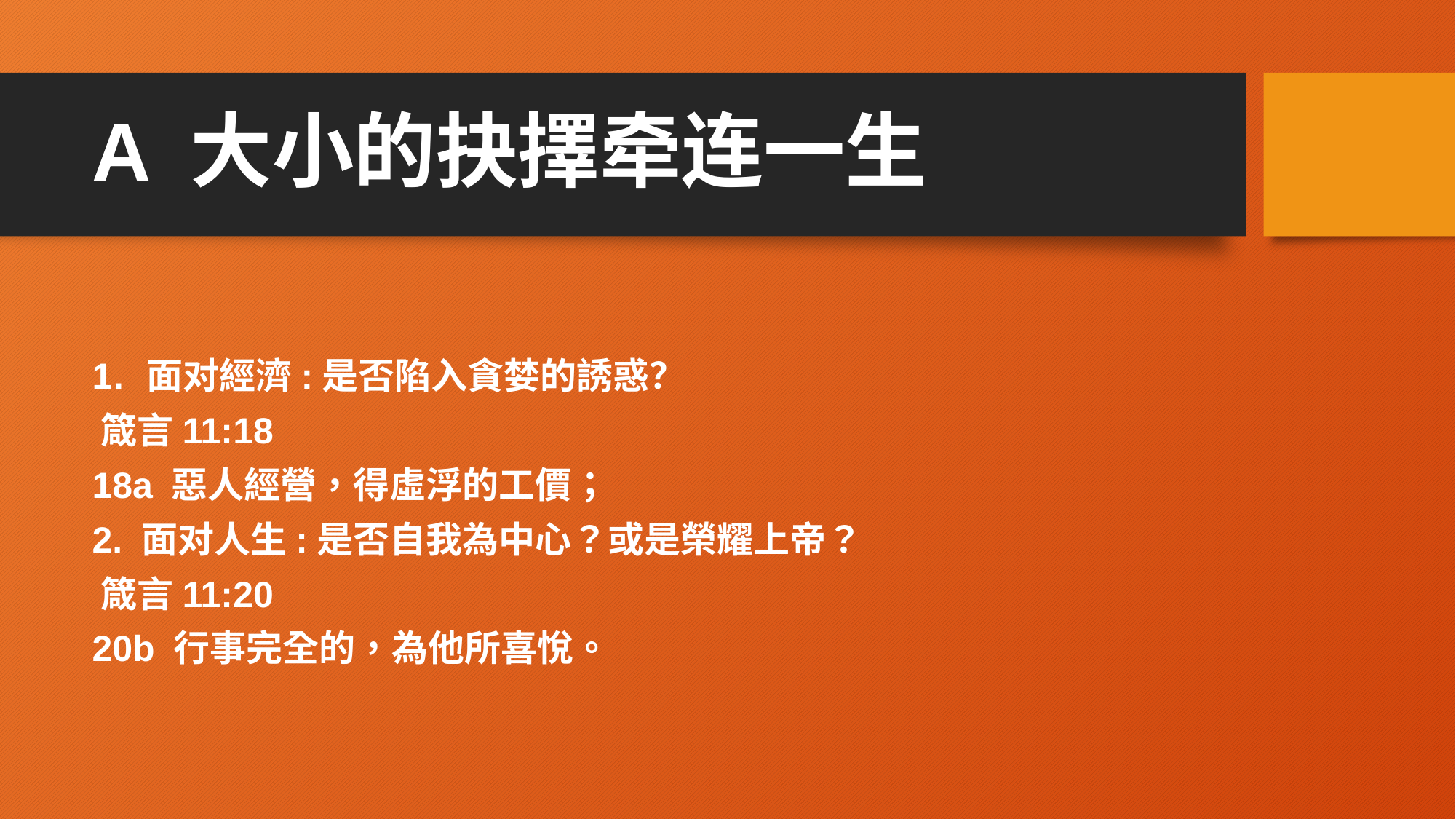

# A 大小的抉擇牵连一生

面对經濟:是否陷入貪婪的誘惑？
‪箴言‬11:18
18a 惡人經營，得虛浮的工價；
2. 面对人生:是否自我為中心？或是榮耀上帝？
‪箴言‬11:20
20b 行事完全的，為他所喜悅。